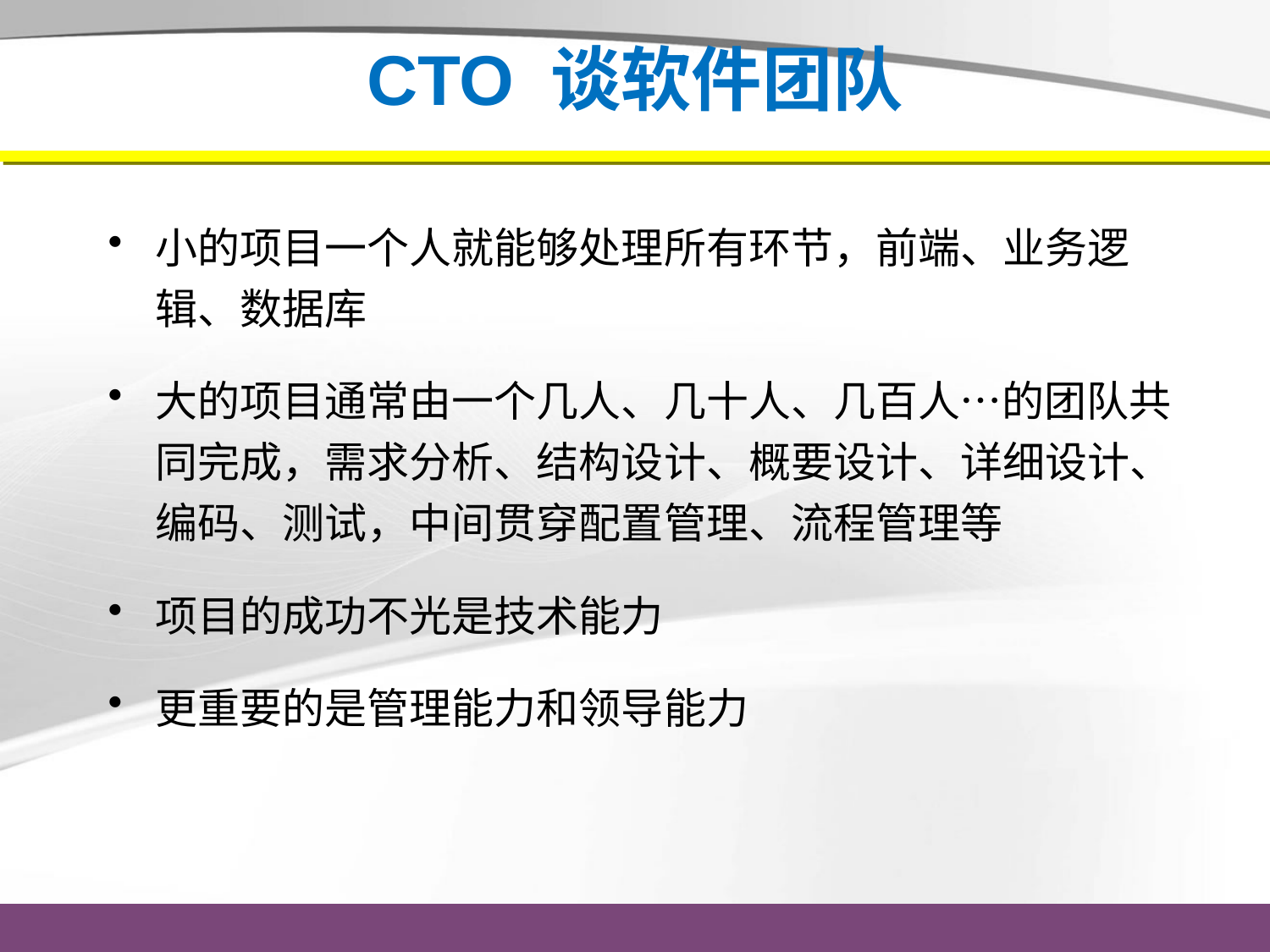

# CTO 谈软件团队
小的项目一个人就能够处理所有环节，前端、业务逻辑、数据库
大的项目通常由一个几人、几十人、几百人…的团队共同完成，需求分析、结构设计、概要设计、详细设计、编码、测试，中间贯穿配置管理、流程管理等
项目的成功不光是技术能力
更重要的是管理能力和领导能力